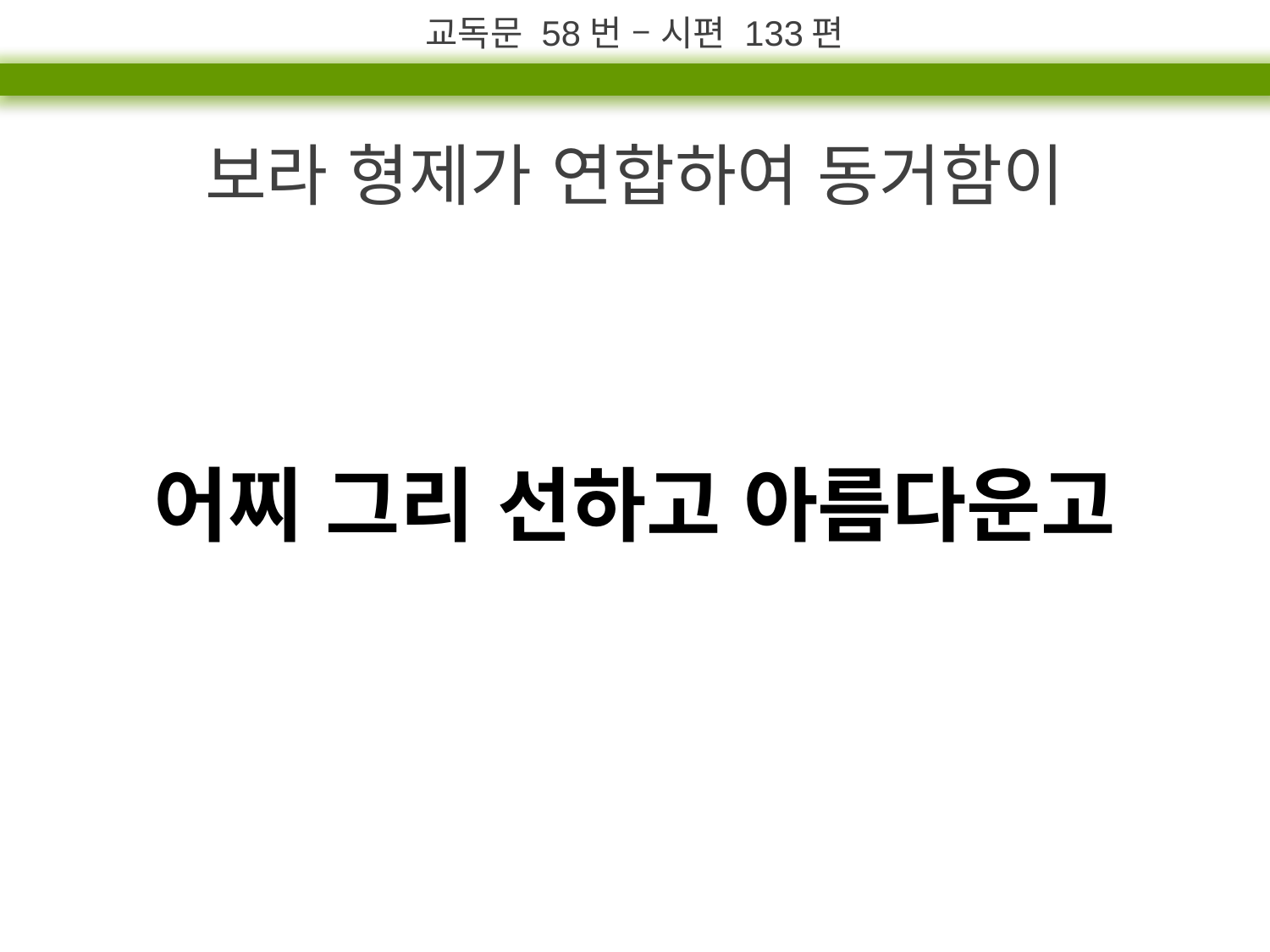

교독문 58번 – 시편 133편

보라 형제가 연합하여 동거함이
어찌 그리 선하고 아름다운고